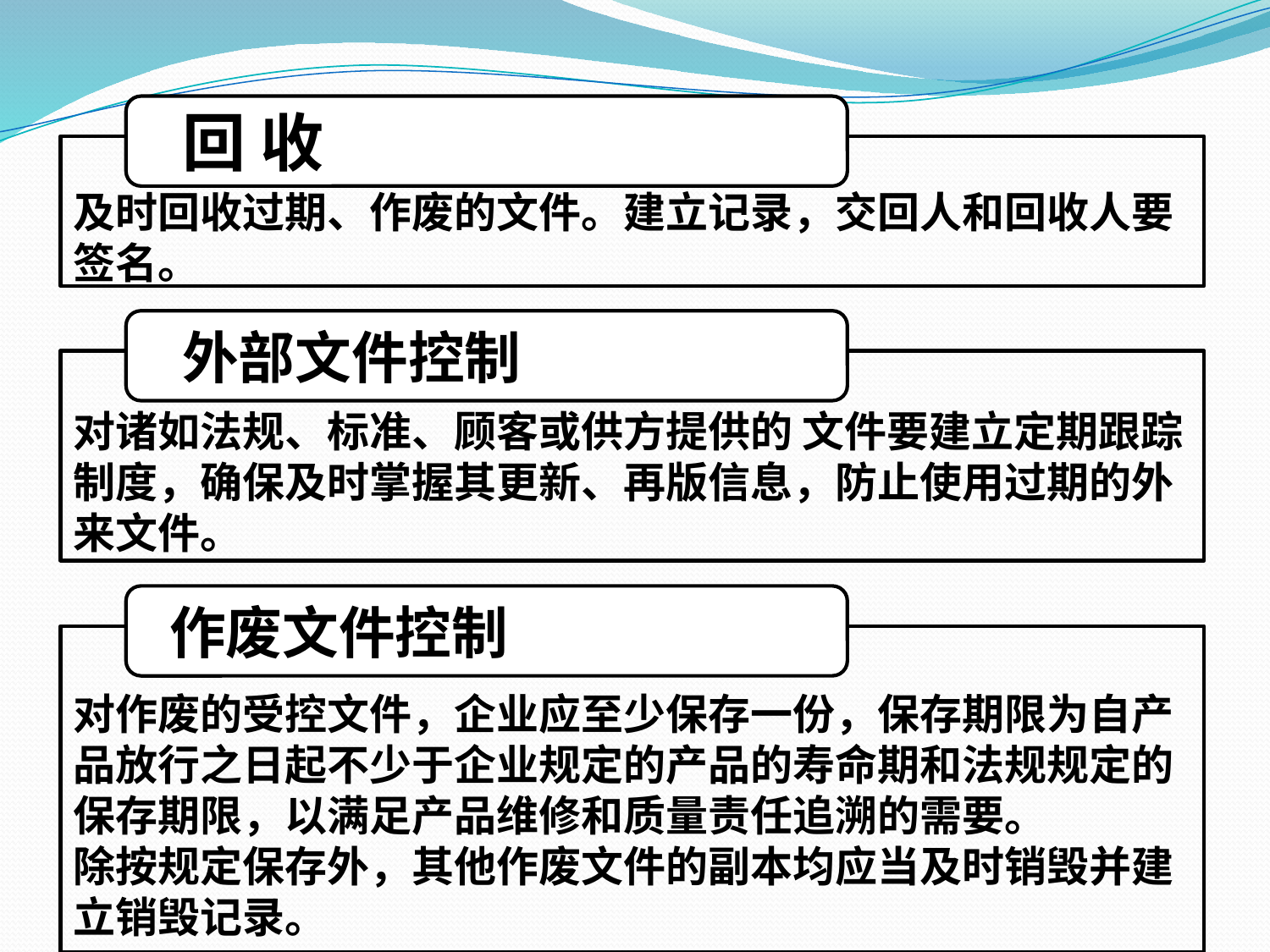

回 收

及时回收过期、作废的文件。建立记录，交回人和回收人要签名。
  外部文件控制

对诸如法规、标准、顾客或供方提供的 文件要建立定期跟踪制度，确保及时掌握其更新、再版信息，防止使用过期的外来文件。
 作废文件控制

对作废的受控文件，企业应至少保存一份，保存期限为自产品放行之日起不少于企业规定的产品的寿命期和法规规定的保存期限，以满足产品维修和质量责任追溯的需要。
除按规定保存外，其他作废文件的副本均应当及时销毁并建立销毁记录。